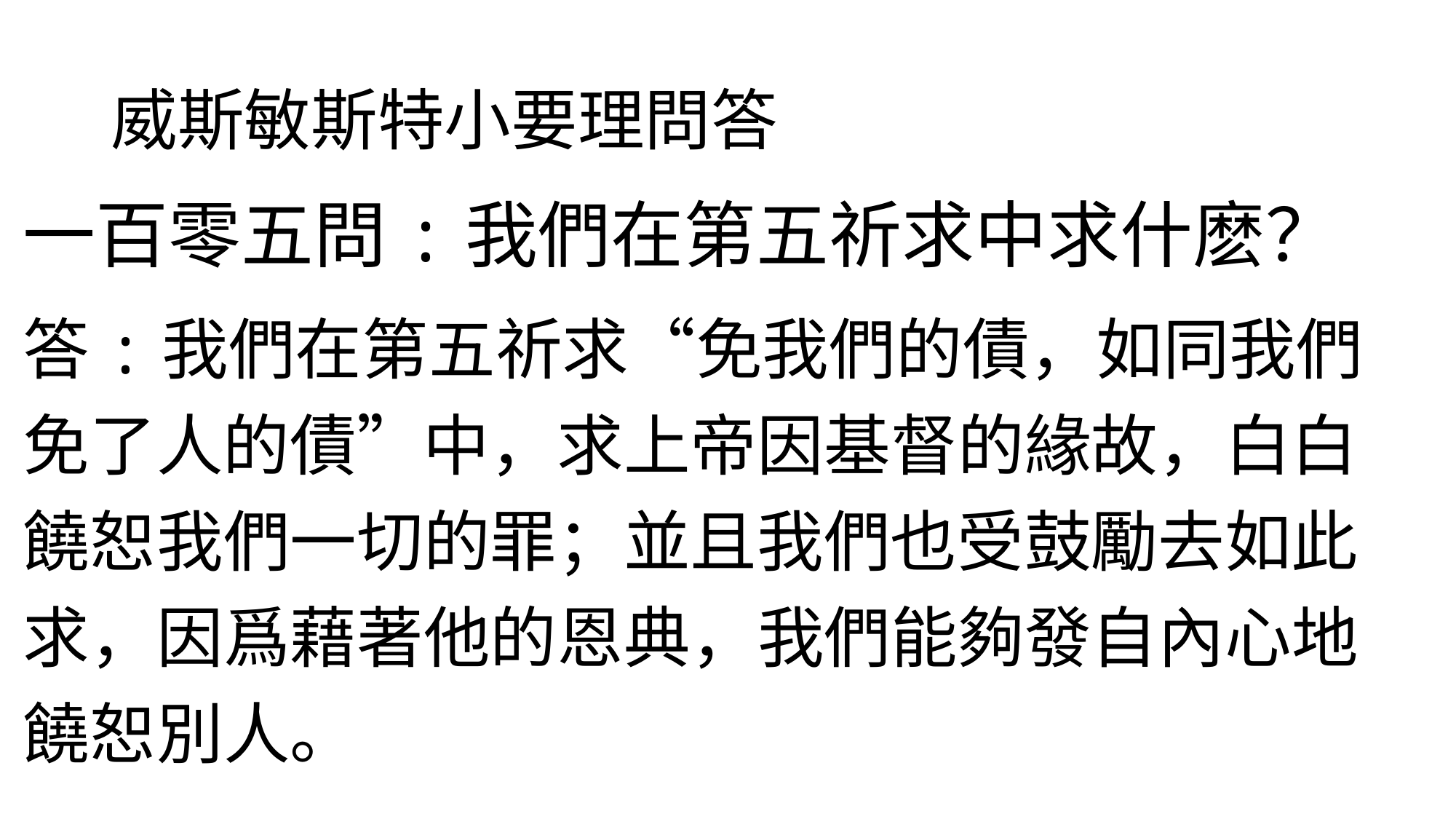

# 威斯敏斯特小要理問答
一百零五問:我們在第五祈求中求什麽？
答:我們在第五祈求“免我們的債，如同我們免了人的債”中，求上帝因基督的緣故，白白饒恕我們一切的罪；並且我們也受鼓勵去如此求，因爲藉著他的恩典，我們能夠發自內心地饒恕別人。